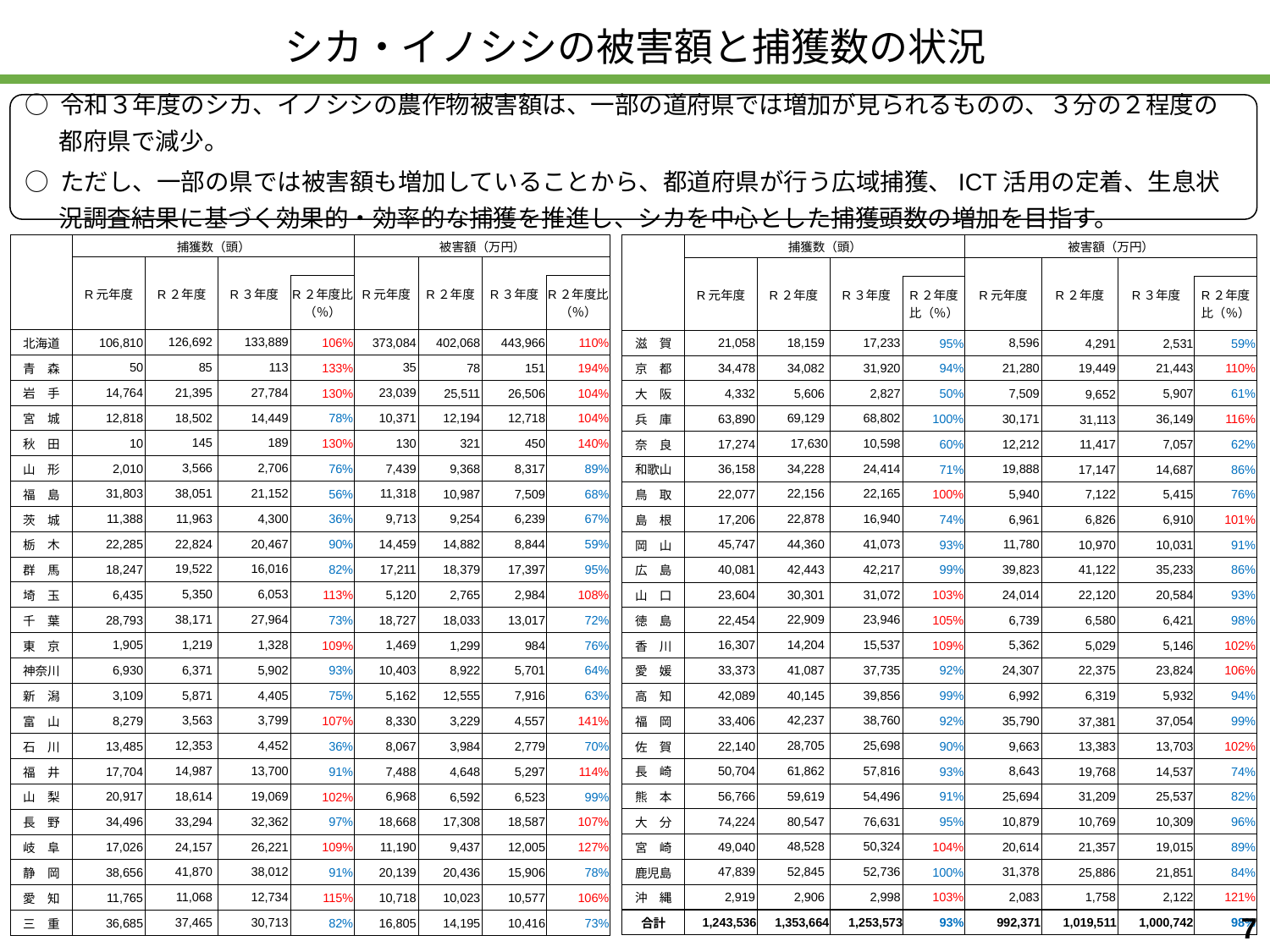

シカ・イノシシの被害額と捕獲数の状況
○ 令和３年度のシカ、イノシシの農作物被害額は、一部の道府県では増加が見られるものの、３分の２程度の都府県で減少。
○ ただし、一部の県では被害額も増加していることから、都道府県が行う広域捕獲、ICT活用の定着、生息状況調査結果に基づく効果的・効率的な捕獲を推進し、シカを中心とした捕獲頭数の増加を目指す。
|  | 捕獲数（頭） |  |  |  | 被害額（万円） | 被害額（万円） |  |  |
| --- | --- | --- | --- | --- | --- | --- | --- | --- |
|  | R元年度 | R２年度 | R３年度 |  | R元年度 | R２年度 | R３年度 |  |
|  |  |  |  | R２年度比（％） |  |  |  | R２年度比（％） |
| 北海道 | 106,810 | 126,692 | 133,889 | 106% | 373,084 | 402,068 | 443,966 | 110% |
| 青　森 | 50 | 85 | 113 | 133% | 35 | 78 | 151 | 194% |
| 岩　手 | 14,764 | 21,395 | 27,784 | 130% | 23,039 | 25,511 | 26,506 | 104% |
| 宮　城 | 12,818 | 18,502 | 14,449 | 78% | 10,371 | 12,194 | 12,718 | 104% |
| 秋　田 | 10 | 145 | 189 | 130% | 130 | 321 | 450 | 140% |
| 山　形 | 2,010 | 3,566 | 2,706 | 76% | 7,439 | 9,368 | 8,317 | 89% |
| 福　島 | 31,803 | 38,051 | 21,152 | 56% | 11,318 | 10,987 | 7,509 | 68% |
| 茨　城 | 11,388 | 11,963 | 4,300 | 36% | 9,713 | 9,254 | 6,239 | 67% |
| 栃　木 | 22,285 | 22,824 | 20,467 | 90% | 14,459 | 14,882 | 8,844 | 59% |
| 群　馬 | 18,247 | 19,522 | 16,016 | 82% | 17,211 | 18,379 | 17,397 | 95% |
| 埼　玉 | 6,435 | 5,350 | 6,053 | 113% | 5,120 | 2,765 | 2,984 | 108% |
| 千　葉 | 28,793 | 38,171 | 27,964 | 73% | 18,727 | 18,033 | 13,017 | 72% |
| 東　京 | 1,905 | 1,219 | 1,328 | 109% | 1,469 | 1,299 | 984 | 76% |
| 神奈川 | 6,930 | 6,371 | 5,902 | 93% | 10,403 | 8,922 | 5,701 | 64% |
| 新　潟 | 3,109 | 5,871 | 4,405 | 75% | 5,162 | 12,555 | 7,916 | 63% |
| 富　山 | 8,279 | 3,563 | 3,799 | 107% | 8,330 | 3,229 | 4,557 | 141% |
| 石　川 | 13,485 | 12,353 | 4,452 | 36% | 8,067 | 3,984 | 2,779 | 70% |
| 福　井 | 17,704 | 14,987 | 13,700 | 91% | 7,488 | 4,648 | 5,297 | 114% |
| 山　梨 | 20,917 | 18,614 | 19,069 | 102% | 6,968 | 6,592 | 6,523 | 99% |
| 長　野 | 34,496 | 33,294 | 32,362 | 97% | 18,668 | 17,308 | 18,587 | 107% |
| 岐　阜 | 17,026 | 24,157 | 26,221 | 109% | 11,190 | 9,437 | 12,005 | 127% |
| 静　岡 | 38,656 | 41,870 | 38,012 | 91% | 20,139 | 20,436 | 15,906 | 78% |
| 愛　知 | 11,765 | 11,068 | 12,734 | 115% | 10,718 | 10,023 | 10,577 | 106% |
| 三　重 | 36,685 | 37,465 | 30,713 | 82% | 16,805 | 14,195 | 10,416 | 73% |
|  | 捕獲数（頭） |  |  |  | 被害額（万円） | 被害額（万円） |  |  |
| --- | --- | --- | --- | --- | --- | --- | --- | --- |
|  | R元年度 | R２年度 | R３年度 |  | R元年度 | R２年度 | R３年度 |  |
|  |  |  |  | R２年度 比（％） |  |  |  | R２年度 比（％） |
| 滋　賀 | 21,058 | 18,159 | 17,233 | 95% | 8,596 | 4,291 | 2,531 | 59% |
| 京　都 | 34,478 | 34,082 | 31,920 | 94% | 21,280 | 19,449 | 21,443 | 110% |
| 大　阪 | 4,332 | 5,606 | 2,827 | 50% | 7,509 | 9,652 | 5,907 | 61% |
| 兵　庫 | 63,890 | 69,129 | 68,802 | 100% | 30,171 | 31,113 | 36,149 | 116% |
| 奈　良 | 17,274 | 17,630 | 10,598 | 60% | 12,212 | 11,417 | 7,057 | 62% |
| 和歌山 | 36,158 | 34,228 | 24,414 | 71% | 19,888 | 17,147 | 14,687 | 86% |
| 鳥　取 | 22,077 | 22,156 | 22,165 | 100% | 5,940 | 7,122 | 5,415 | 76% |
| 島　根 | 17,206 | 22,878 | 16,940 | 74% | 6,961 | 6,826 | 6,910 | 101% |
| 岡　山 | 45,747 | 44,360 | 41,073 | 93% | 11,780 | 10,970 | 10,031 | 91% |
| 広　島 | 40,081 | 42,443 | 42,217 | 99% | 39,823 | 41,122 | 35,233 | 86% |
| 山　口 | 23,604 | 30,301 | 31,072 | 103% | 24,014 | 22,120 | 20,584 | 93% |
| 徳　島 | 22,454 | 22,909 | 23,946 | 105% | 6,739 | 6,580 | 6,421 | 98% |
| 香　川 | 16,307 | 14,204 | 15,537 | 109% | 5,362 | 5,029 | 5,146 | 102% |
| 愛　媛 | 33,373 | 41,087 | 37,735 | 92% | 24,307 | 22,375 | 23,824 | 106% |
| 高　知 | 42,089 | 40,145 | 39,856 | 99% | 6,992 | 6,319 | 5,932 | 94% |
| 福　岡 | 33,406 | 42,237 | 38,760 | 92% | 35,790 | 37,381 | 37,054 | 99% |
| 佐　賀 | 22,140 | 28,705 | 25,698 | 90% | 9,663 | 13,383 | 13,703 | 102% |
| 長　崎 | 50,704 | 61,862 | 57,816 | 93% | 8,643 | 19,768 | 14,537 | 74% |
| 熊　本 | 56,766 | 59,619 | 54,496 | 91% | 25,694 | 31,209 | 25,537 | 82% |
| 大　分 | 74,224 | 80,547 | 76,631 | 95% | 10,879 | 10,769 | 10,309 | 96% |
| 宮　崎 | 49,040 | 48,528 | 50,324 | 104% | 20,614 | 21,357 | 19,015 | 89% |
| 鹿児島 | 47,839 | 52,845 | 52,736 | 100% | 31,378 | 25,886 | 21,851 | 84% |
| 沖　縄 | 2,919 | 2,906 | 2,998 | 103% | 2,083 | 1,758 | 2,122 | 121% |
| 合計 | 1,243,536 | 1,353,664 | 1,253,573 | 93% | 992,371 | 1,019,511 | 1,000,742 | 98% |
農水省リバイス
7